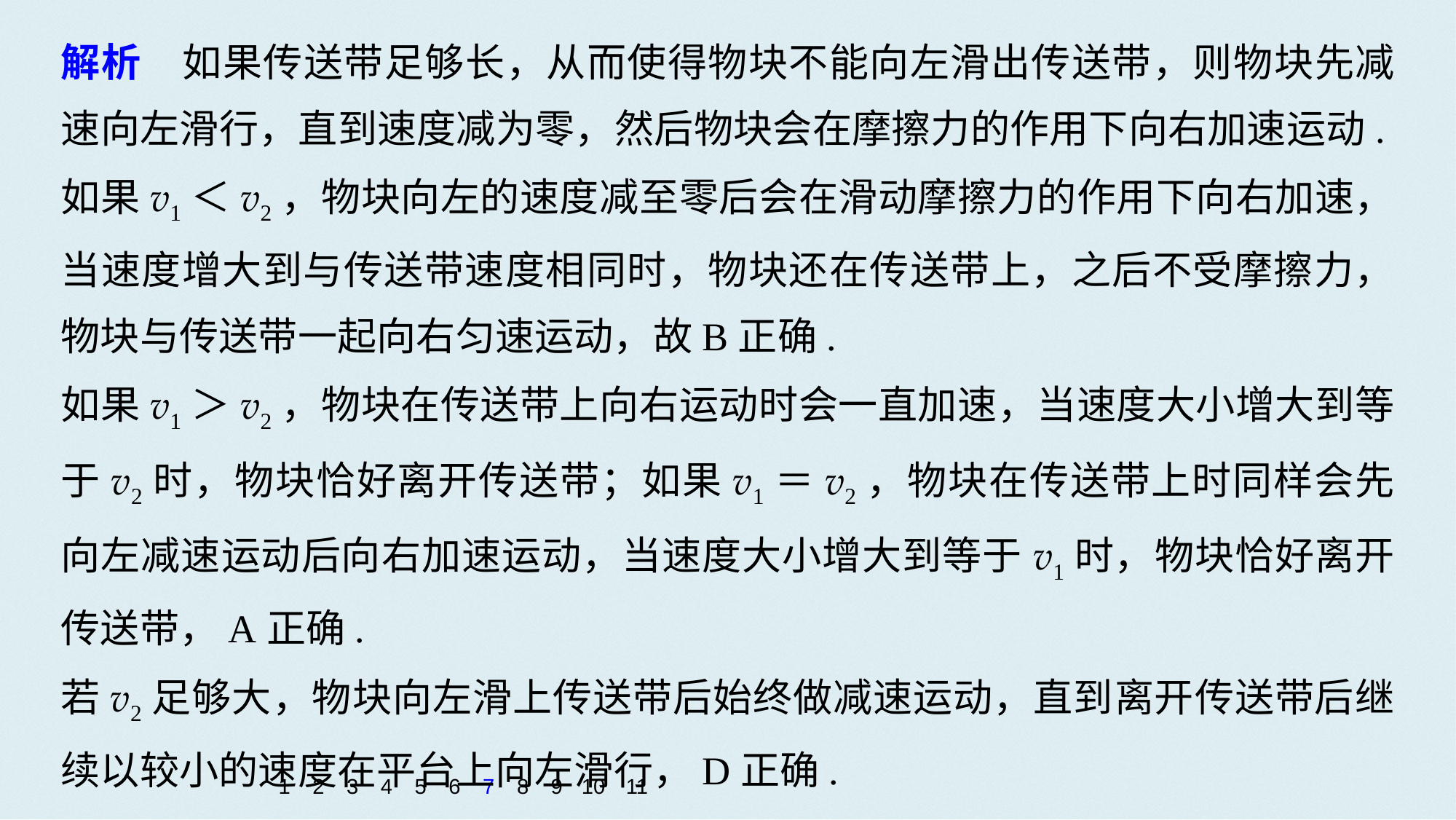

解析　如果传送带足够长，从而使得物块不能向左滑出传送带，则物块先减速向左滑行，直到速度减为零，然后物块会在摩擦力的作用下向右加速运动.如果v1＜v2，物块向左的速度减至零后会在滑动摩擦力的作用下向右加速，当速度增大到与传送带速度相同时，物块还在传送带上，之后不受摩擦力，物块与传送带一起向右匀速运动，故B正确.
如果v1＞v2，物块在传送带上向右运动时会一直加速，当速度大小增大到等于v2时，物块恰好离开传送带；如果v1＝v2，物块在传送带上时同样会先向左减速运动后向右加速运动，当速度大小增大到等于v1时，物块恰好离开传送带，A正确.
若v2足够大，物块向左滑上传送带后始终做减速运动，直到离开传送带后继续以较小的速度在平台上向左滑行，D正确.
1
2
3
4
5
6
7
8
9
10
11